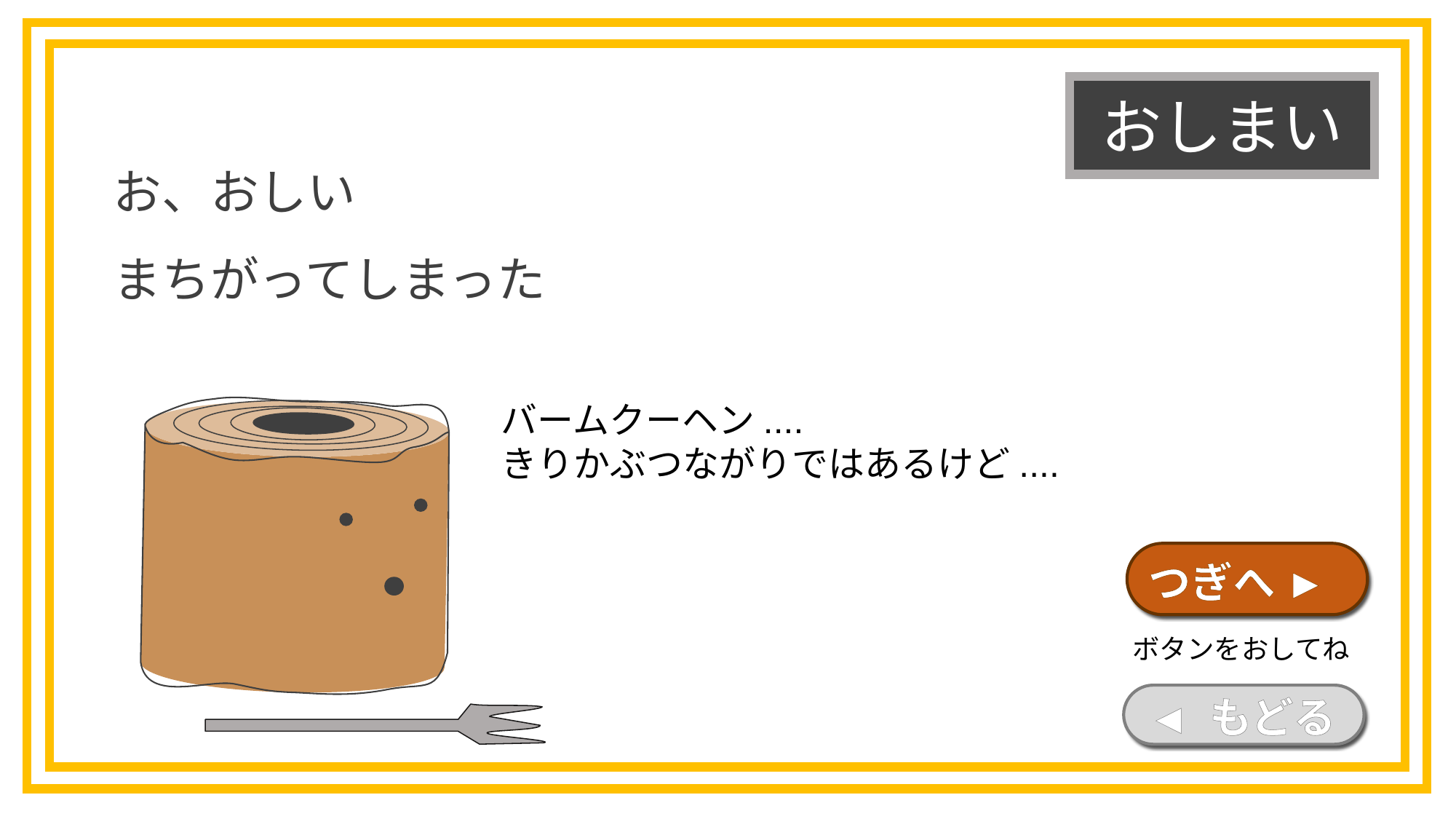

おしまい
お、おしい
まちがってしまった
バームクーヘン....
きりかぶつながりではあるけど....

つぎへ ►

ボタンをおしてね
◄ もどる